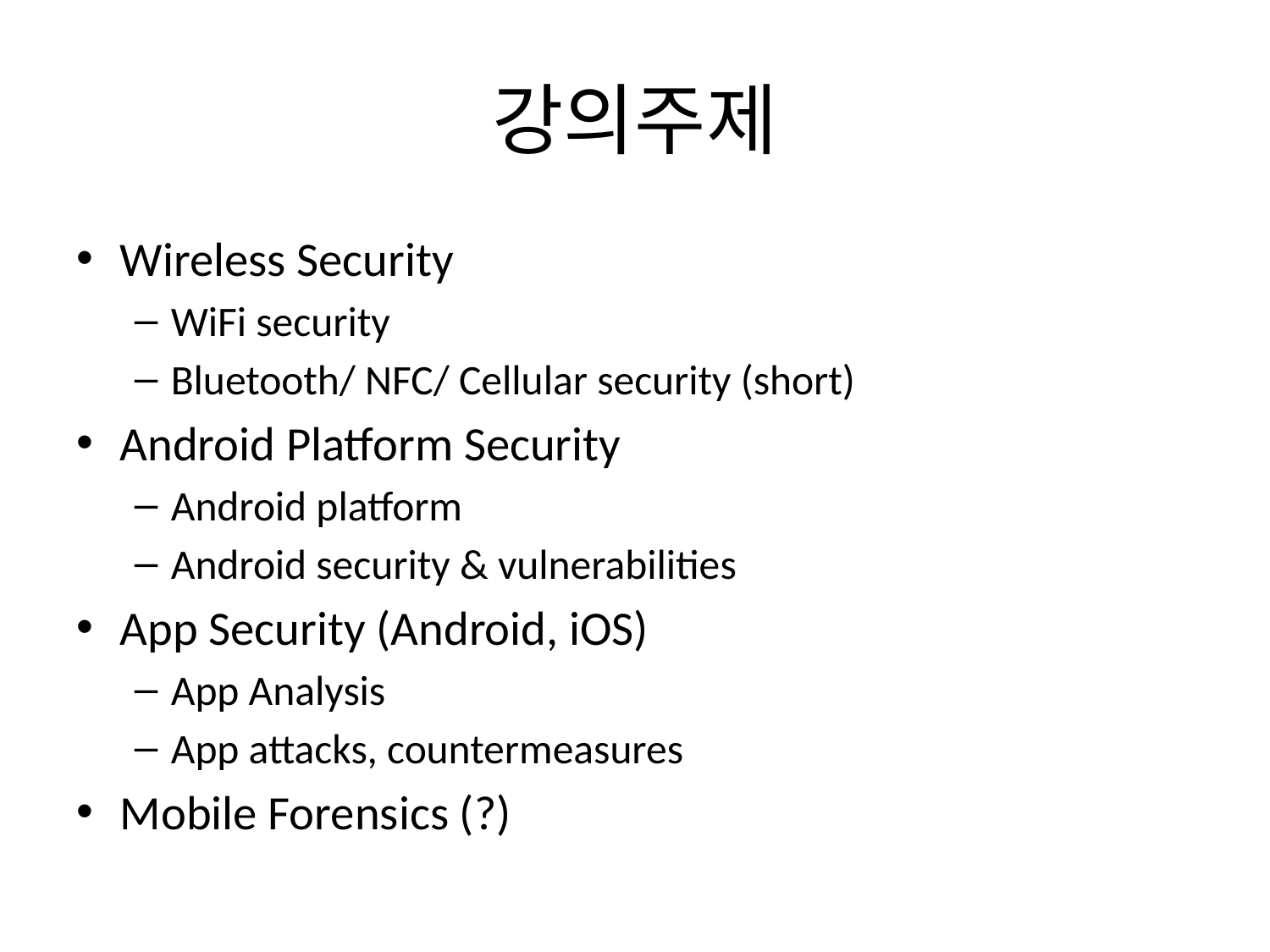

# 강의주제
Wireless Security
WiFi security
Bluetooth/ NFC/ Cellular security (short)
Android Platform Security
Android platform
Android security & vulnerabilities
App Security (Android, iOS)
App Analysis
App attacks, countermeasures
Mobile Forensics (?)